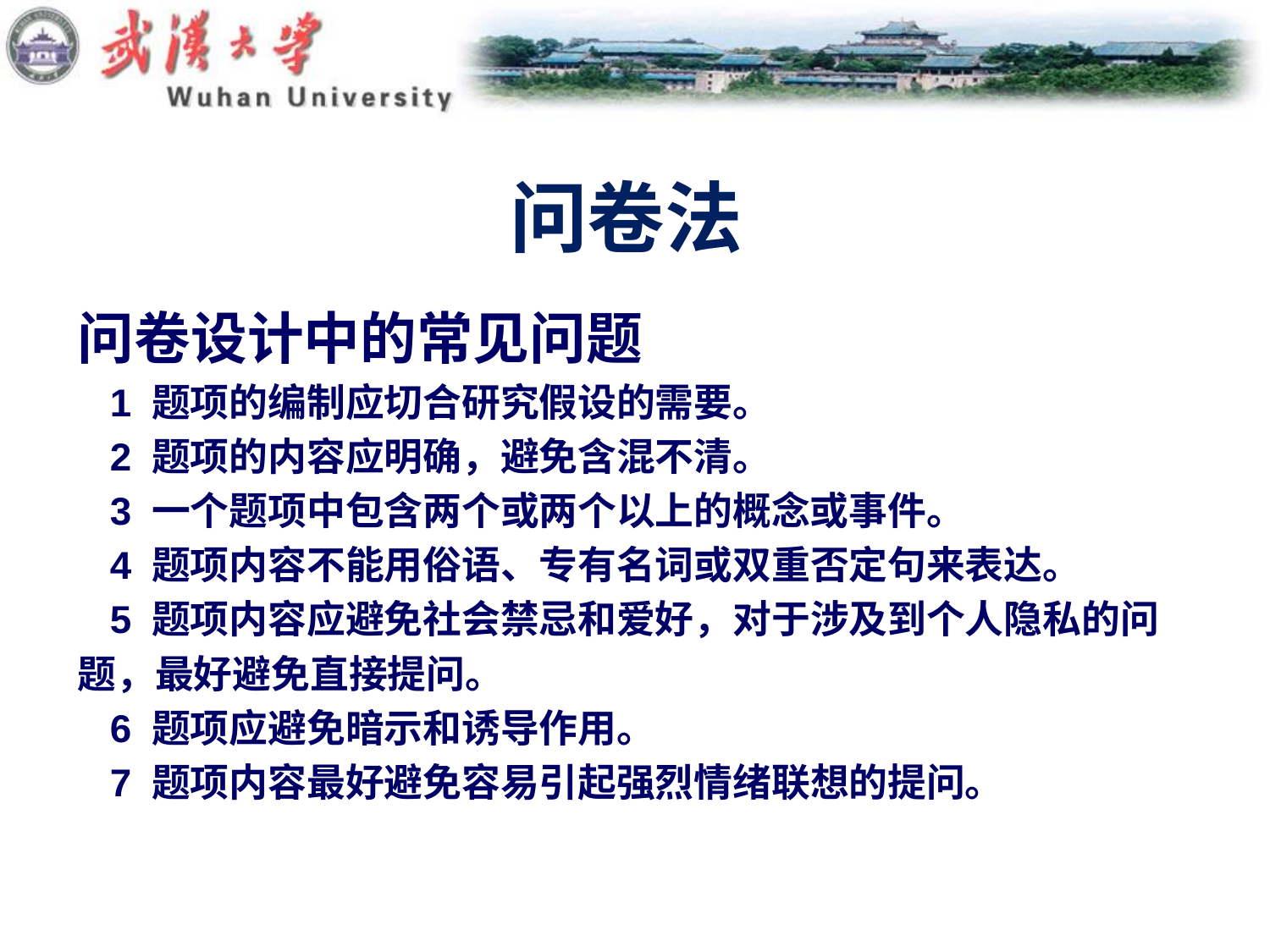

# 问卷法
问卷设计中的常见问题
   1 题项的编制应切合研究假设的需要。
   2 题项的内容应明确，避免含混不清。
   3 一个题项中包含两个或两个以上的概念或事件。
   4 题项内容不能用俗语、专有名词或双重否定句来表达。
   5 题项内容应避免社会禁忌和爱好，对于涉及到个人隐私的问
题，最好避免直接提问。
   6 题项应避免暗示和诱导作用。
   7 题项内容最好避免容易引起强烈情绪联想的提问。